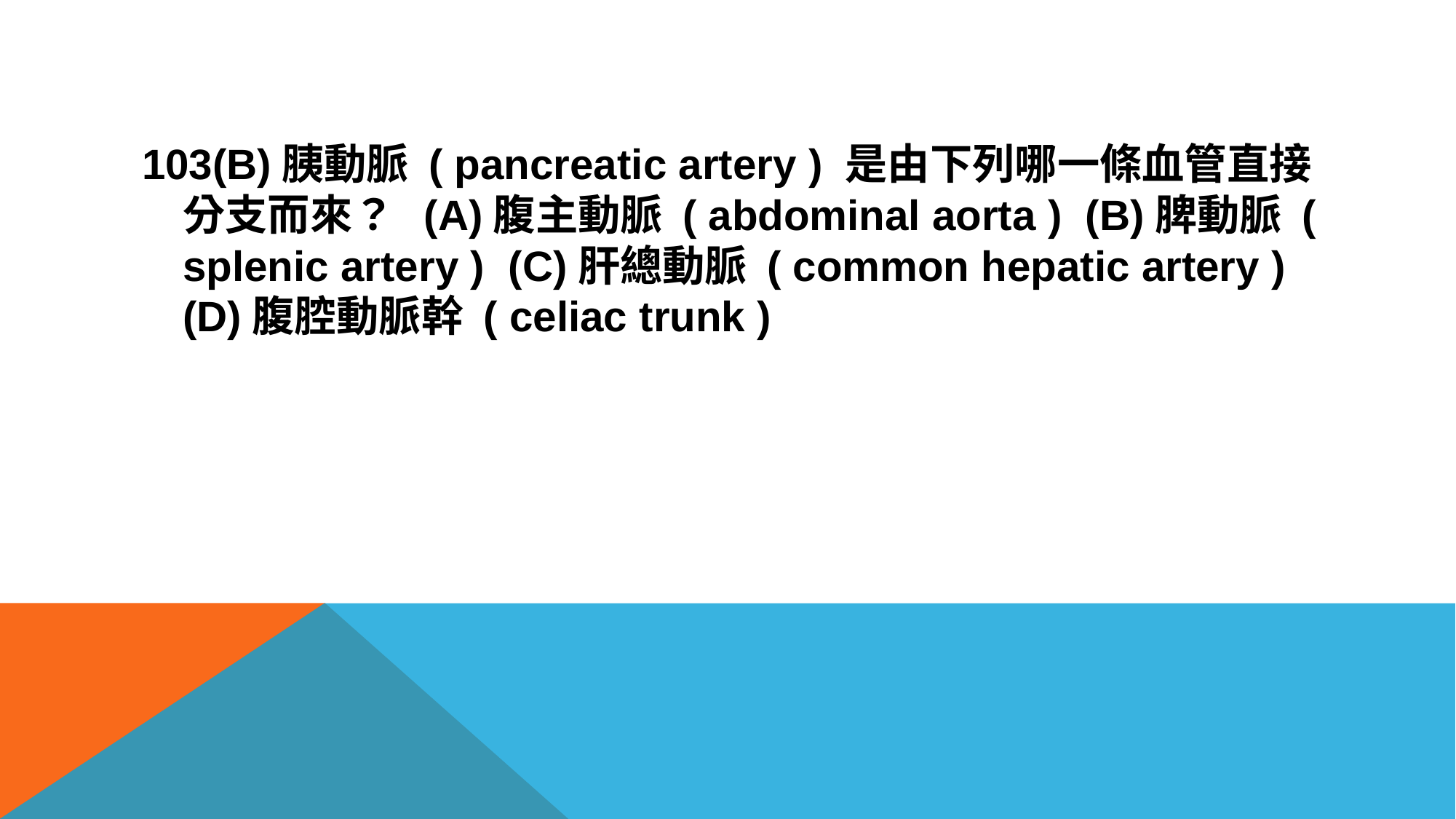

#
103(B)胰動脈 ( pancreatic artery ) 是由下列哪一條血管直接分支而來？  (A)腹主動脈 ( abdominal aorta )  (B)脾動脈 ( splenic artery )  (C)肝總動脈 ( common hepatic artery )  (D)腹腔動脈幹 ( celiac trunk )